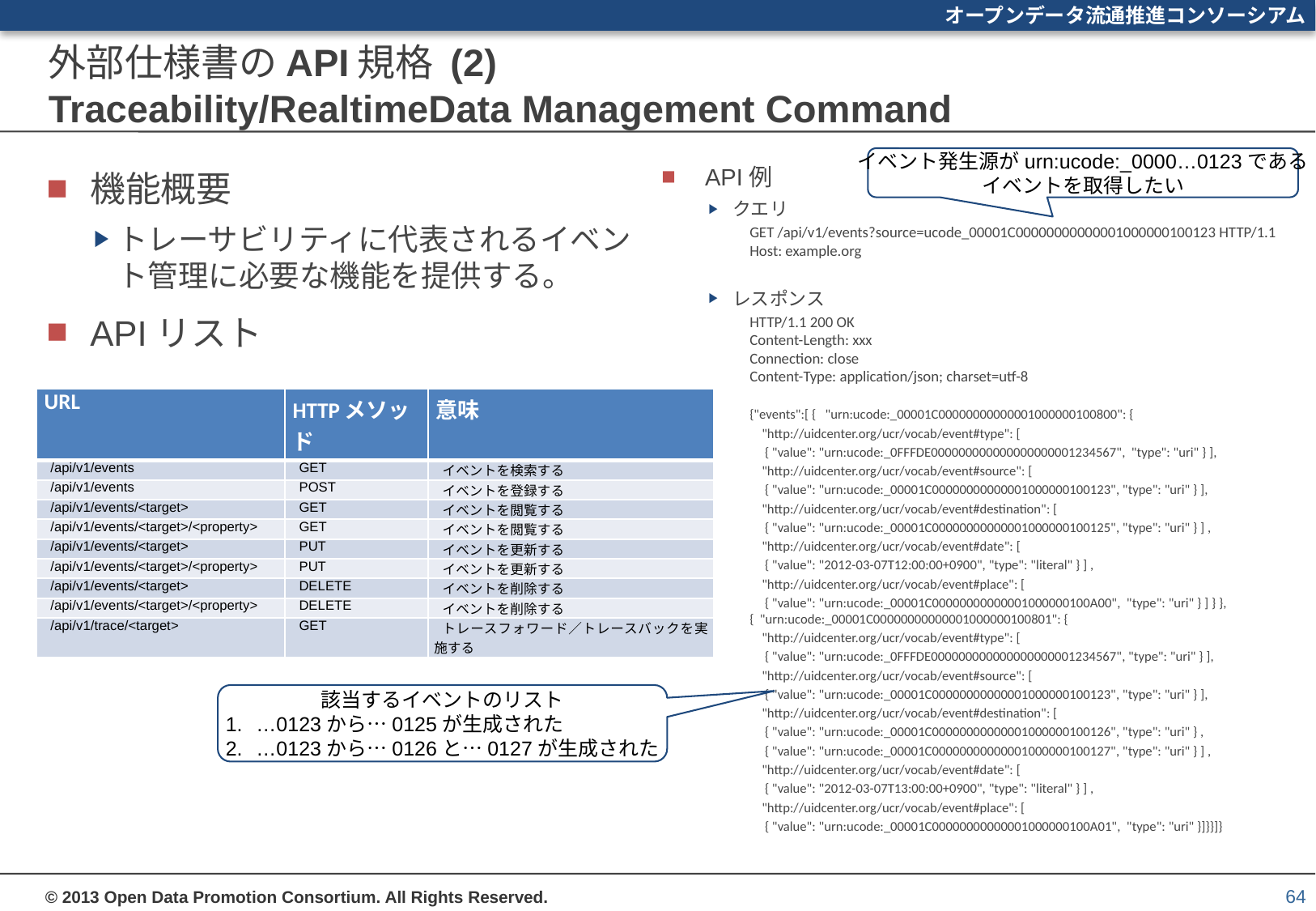

# 外部仕様書のAPI規格 (2) Traceability/RealtimeData Management Command
イベント発生源がurn:ucode:_0000…0123である
イベントを取得したい
機能概要
トレーサビリティに代表されるイベント管理に必要な機能を提供する。
APIリスト
API例
クエリ
GET /api/v1/events?source=ucode_00001C00000000000001000000100123 HTTP/1.1
Host: example.org

レスポンス
HTTP/1.1 200 OK
Content-Length: xxx
Connection: close
Content-Type: application/json; charset=utf-8
{"events":[ {   "urn:ucode:_00001C00000000000001000000100800": {
    "http://uidcenter.org/ucr/vocab/event#type": [
     { "value": "urn:ucode:_0FFFDE000000000000000000001234567",  "type": "uri" } ],
    "http://uidcenter.org/ucr/vocab/event#source": [
     { "value": "urn:ucode:_00001C00000000000001000000100123", "type": "uri" } ],
    "http://uidcenter.org/ucr/vocab/event#destination": [
     { "value": "urn:ucode:_00001C00000000000001000000100125", "type": "uri" } ] ,
    "http://uidcenter.org/ucr/vocab/event#date": [
     { "value": "2012-03-07T12:00:00+0900", "type": "literal" } ] ,
    "http://uidcenter.org/ucr/vocab/event#place": [
     { "value": "urn:ucode:_00001C00000000000001000000100A00",  "type": "uri" } ] } }, {  "urn:ucode:_00001C00000000000001000000100801": {
    "http://uidcenter.org/ucr/vocab/event#type": [
     { "value": "urn:ucode:_0FFFDE000000000000000000001234567", "type": "uri" } ],
    "http://uidcenter.org/ucr/vocab/event#source": [
     { "value": "urn:ucode:_00001C00000000000001000000100123", "type": "uri" } ],
    "http://uidcenter.org/ucr/vocab/event#destination": [
     { "value": "urn:ucode:_00001C00000000000001000000100126", "type": "uri" } ,
     { "value": "urn:ucode:_00001C00000000000001000000100127", "type": "uri" } ] ,
    "http://uidcenter.org/ucr/vocab/event#date": [
     { "value": "2012-03-07T13:00:00+0900", "type": "literal" } ] ,
    "http://uidcenter.org/ucr/vocab/event#place": [
     { "value": "urn:ucode:_00001C00000000000001000000100A01",  "type": "uri" }]}}]}
| URL | HTTPメソッド | 意味 |
| --- | --- | --- |
| /api/v1/events | GET | イベントを検索する |
| /api/v1/events | POST | イベントを登録する |
| /api/v1/events/<target> | GET | イベントを閲覧する |
| /api/v1/events/<target>/<property> | GET | イベントを閲覧する |
| /api/v1/events/<target> | PUT | イベントを更新する |
| /api/v1/events/<target>/<property> | PUT | イベントを更新する |
| /api/v1/events/<target> | DELETE | イベントを削除する |
| /api/v1/events/<target>/<property> | DELETE | イベントを削除する |
| /api/v1/trace/<target> | GET | トレースフォワード／トレースバックを実施する |
該当するイベントのリスト
…0123から…0125が生成された
…0123から…0126と…0127が生成された
64